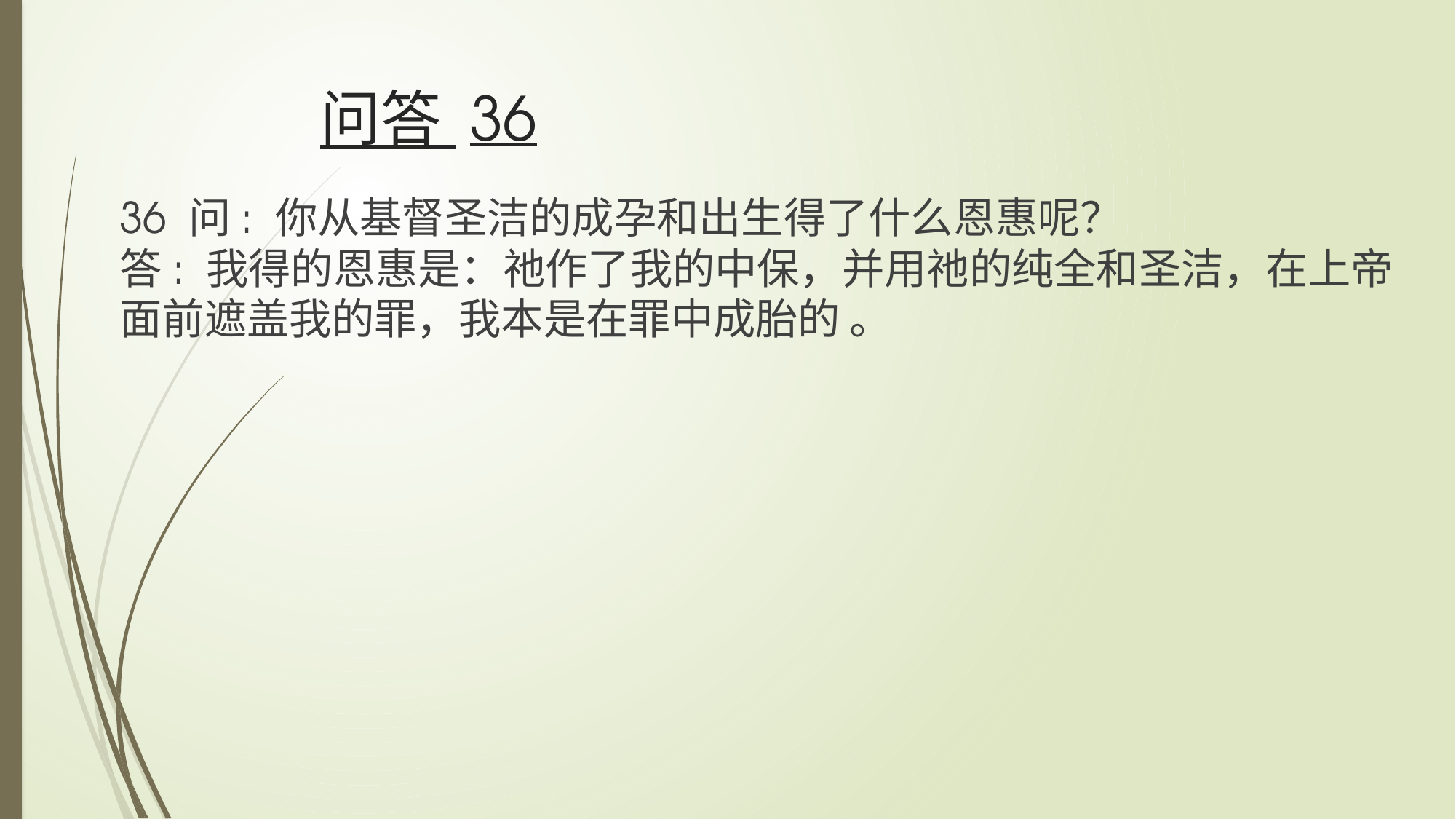

# 问答 36
36 问: 你从基督圣洁的成孕和出生得了什么恩惠呢？
答: 我得的恩惠是：祂作了我的中保，并用祂的纯全和圣洁，在上帝面前遮盖我的罪，我本是在罪中成胎的 。